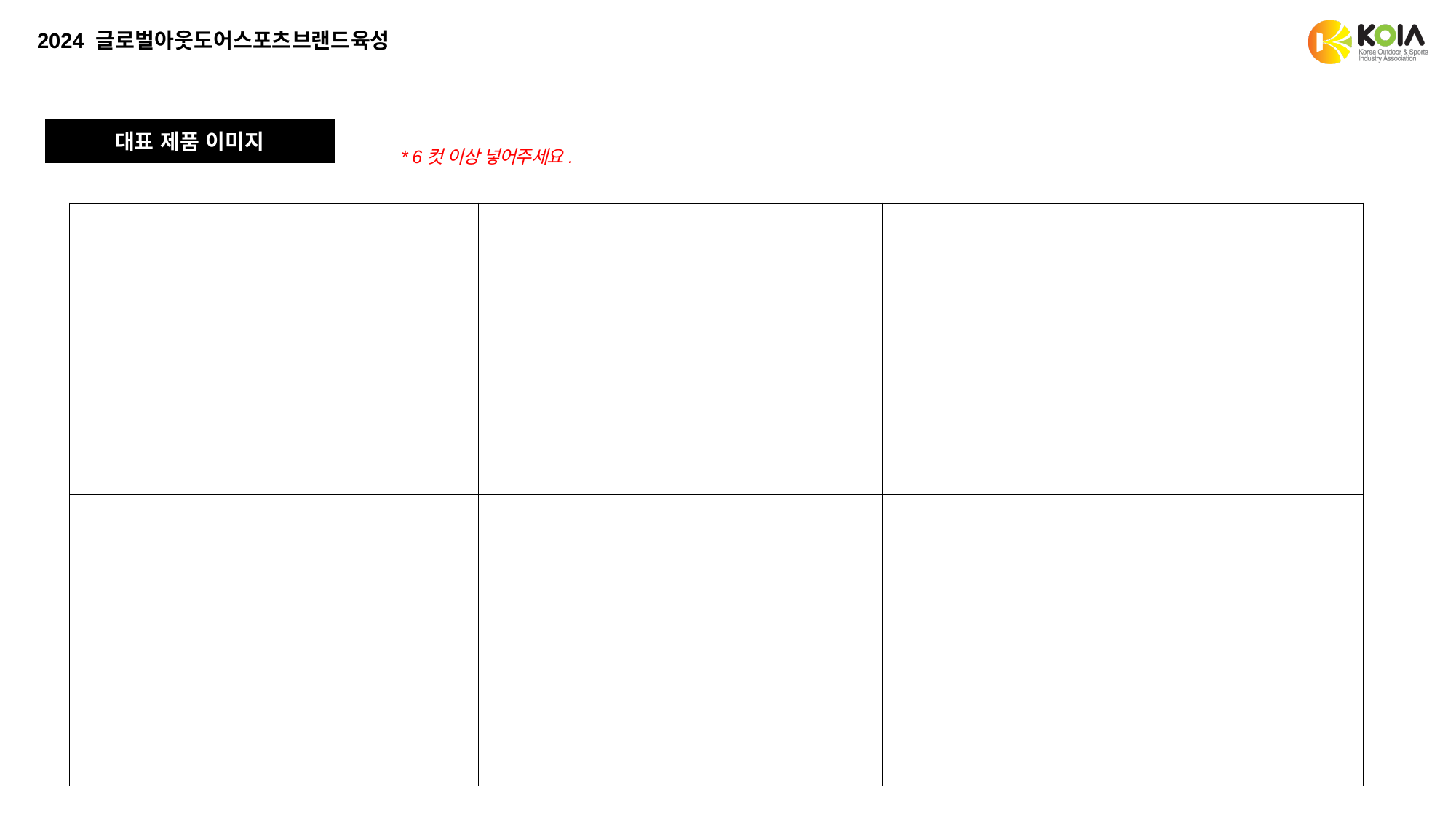

대표 제품 이미지
* 6컷 이상 넣어주세요.
|  |  |  |
| --- | --- | --- |
|  |  |  |